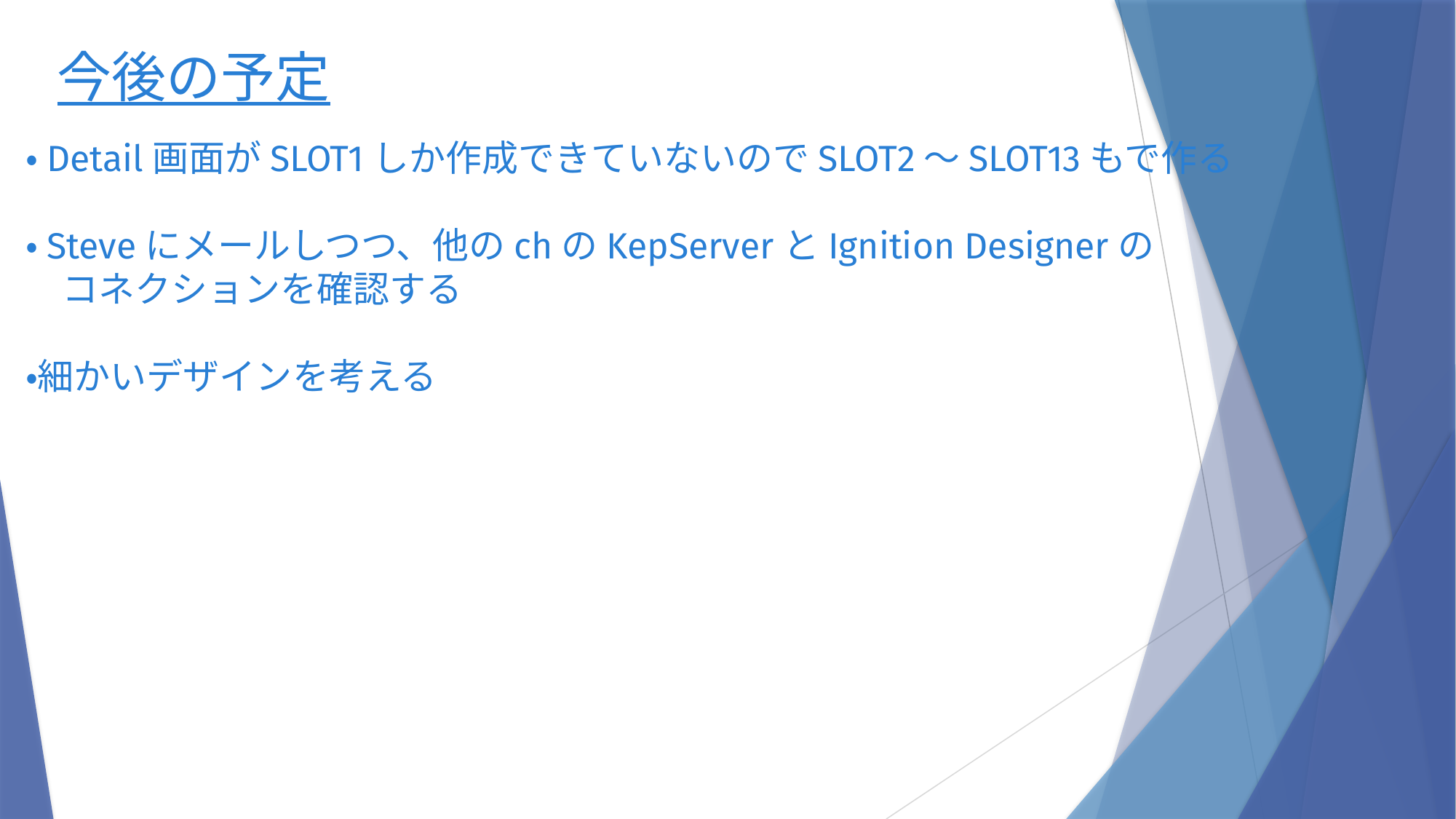

今後の予定
・Detail画面がSLOT1しか作成できていないのでSLOT2～SLOT13もで作る

・Steveにメールしつつ、他のchのKepServerとIgnition Designerの
　コネクションを確認する

・細かいデザインを考える